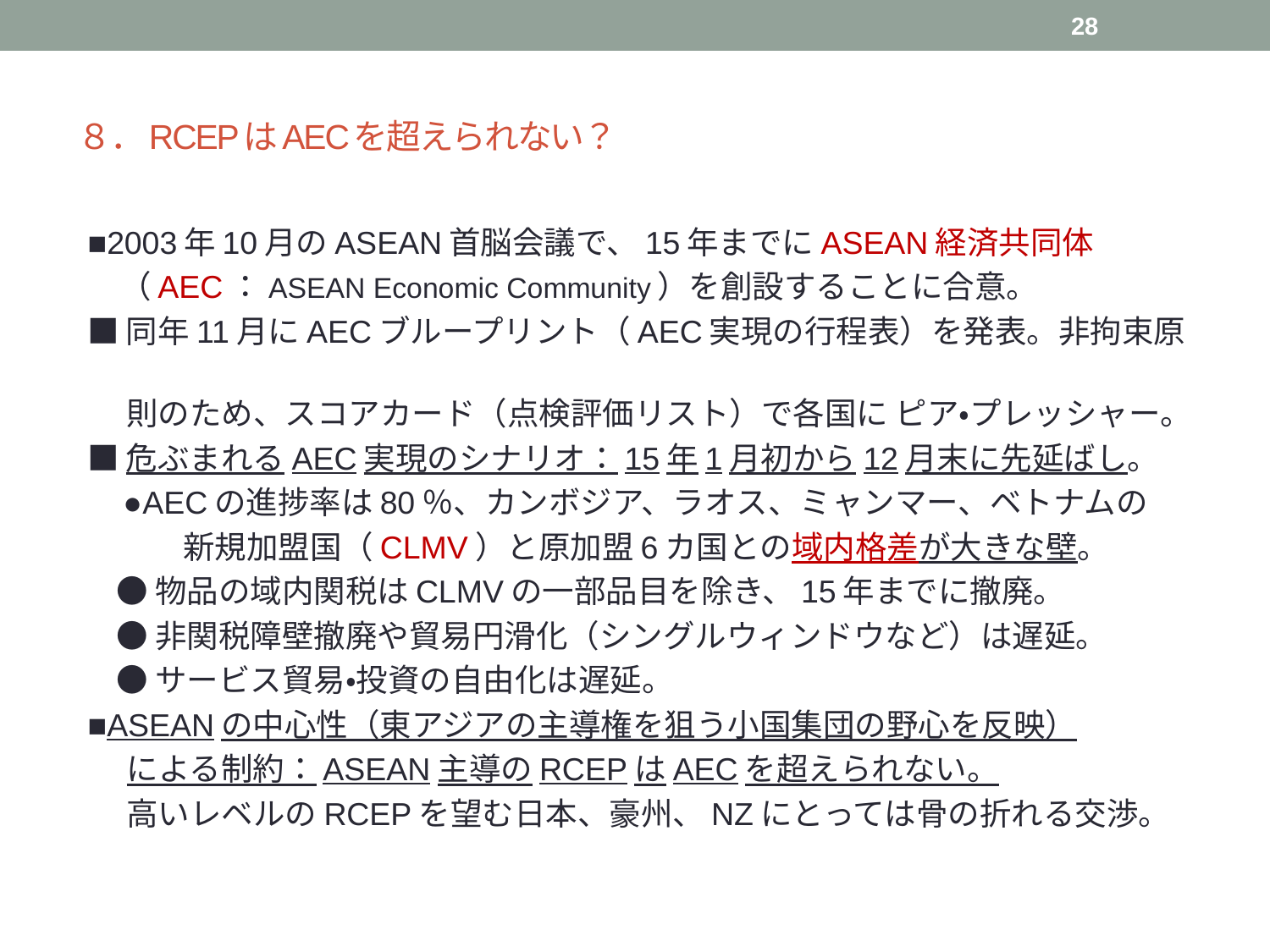

28
# ８．RCEPはAECを超えられない？
■2003年10月のASEAN首脳会議で、15年までにASEAN経済共同体
　（AEC：ASEAN Economic Community）を創設することに合意。
■同年11月にAECブループリント（AEC実現の行程表）を発表。非拘束原
　 則のため、スコアカード（点検評価リスト）で各国に ピア・プレッシャー。
■危ぶまれるAEC実現のシナリオ：15年1月初から12月末に先延ばし。
    ●AECの進捗率は80％、カンボジア、ラオス、ミャンマー、ベトナムの
　　　新規加盟国（CLMV）と原加盟6カ国との域内格差が大きな壁。
    ●物品の域内関税はCLMVの一部品目を除き、15年までに撤廃。
    ●非関税障壁撤廃や貿易円滑化（シングルウィンドウなど）は遅延。
    ●サービス貿易・投資の自由化は遅延。
■ASEANの中心性（東アジアの主導権を狙う小国集団の野心を反映）
　 による制約：ASEAN主導のRCEPはAECを超えられない。
　 高いレベルのRCEPを望む日本、豪州、NZにとっては骨の折れる交渉。